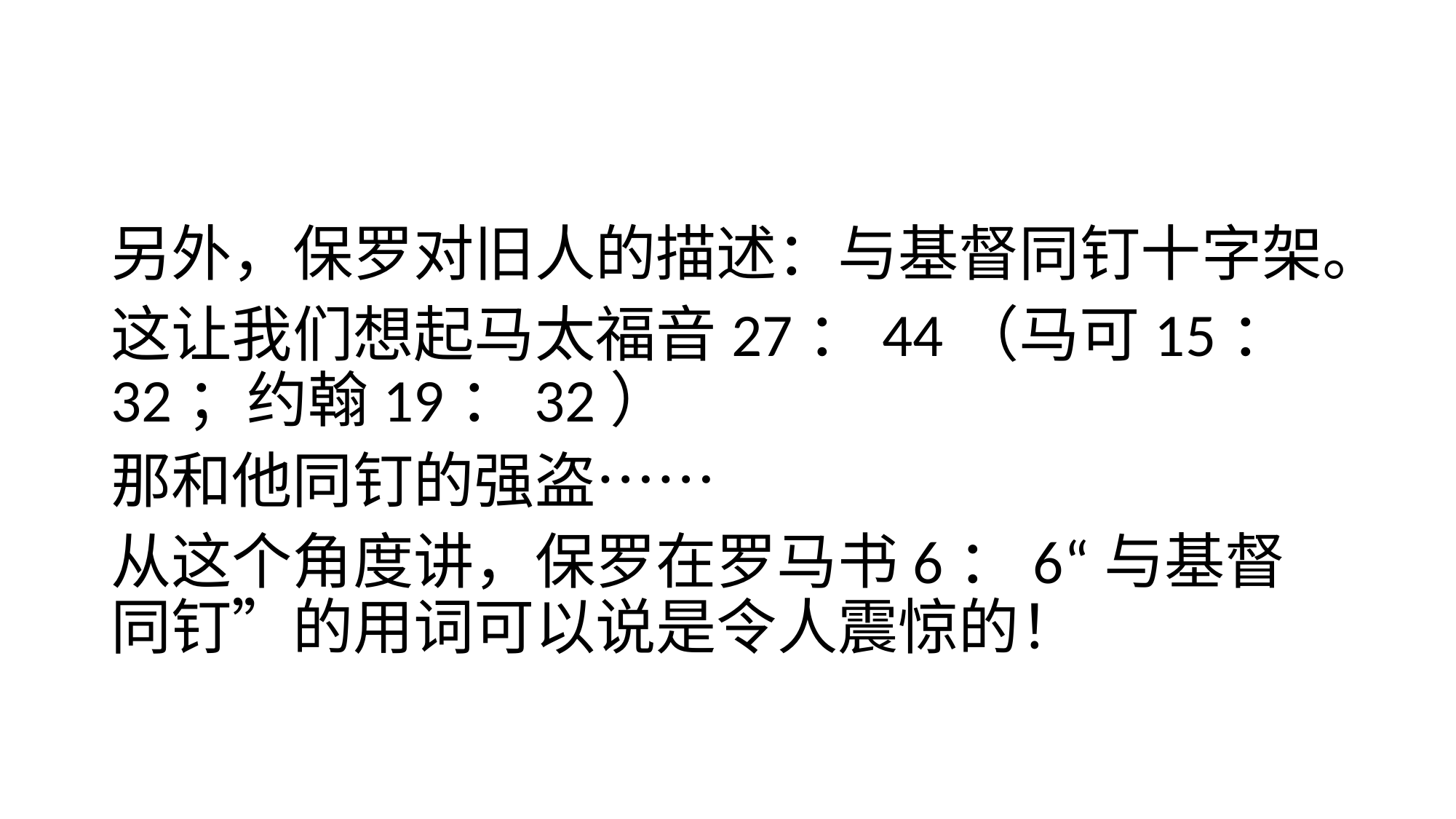

#
另外，保罗对旧人的描述：与基督同钉十字架。
这让我们想起马太福音27：44（马可15：32；约翰19：32）
那和他同钉的强盗……
从这个角度讲，保罗在罗马书6：6“与基督同钉”的用词可以说是令人震惊的！